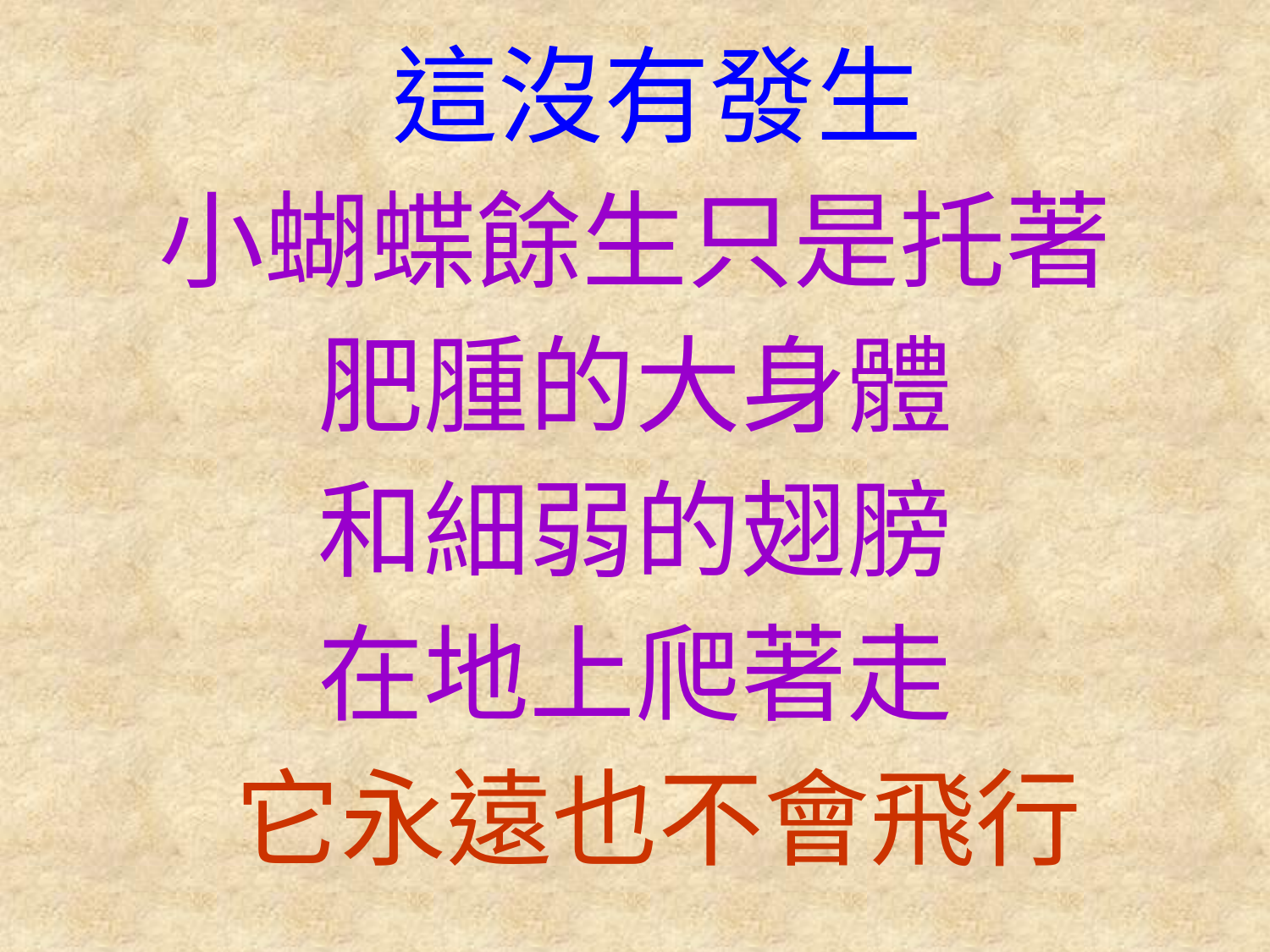

這沒有發生
小蝴蝶餘生只是托著
肥腫的大身體
和細弱的翅膀
在地上爬著走
  它永遠也不會飛行